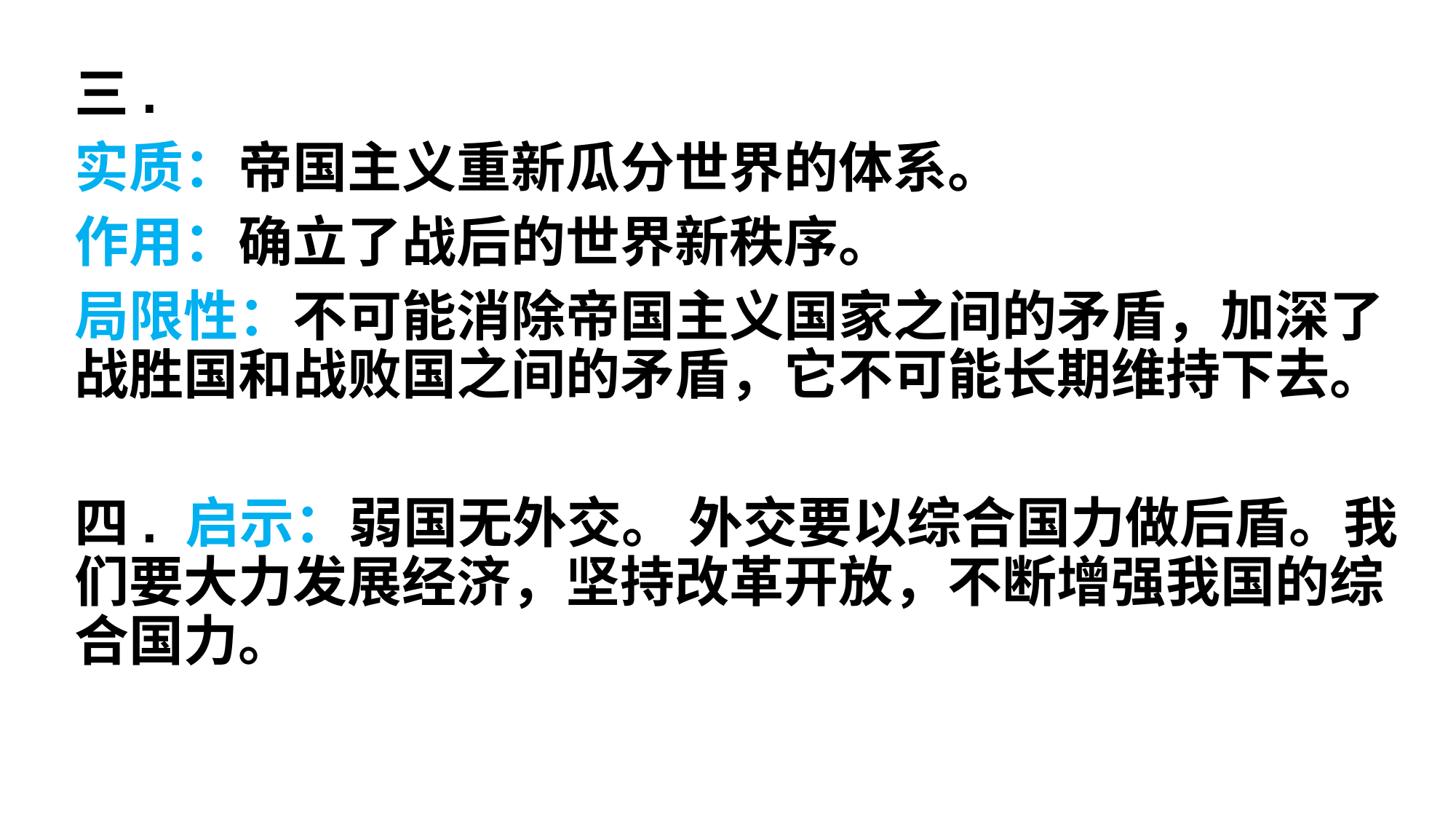

#
三.
实质：帝国主义重新瓜分世界的体系。
作用：确立了战后的世界新秩序。
局限性：不可能消除帝国主义国家之间的矛盾，加深了战胜国和战败国之间的矛盾，它不可能长期维持下去。

四. 启示：弱国无外交。 外交要以综合国力做后盾。我们要大力发展经济，坚持改革开放，不断增强我国的综合国力。